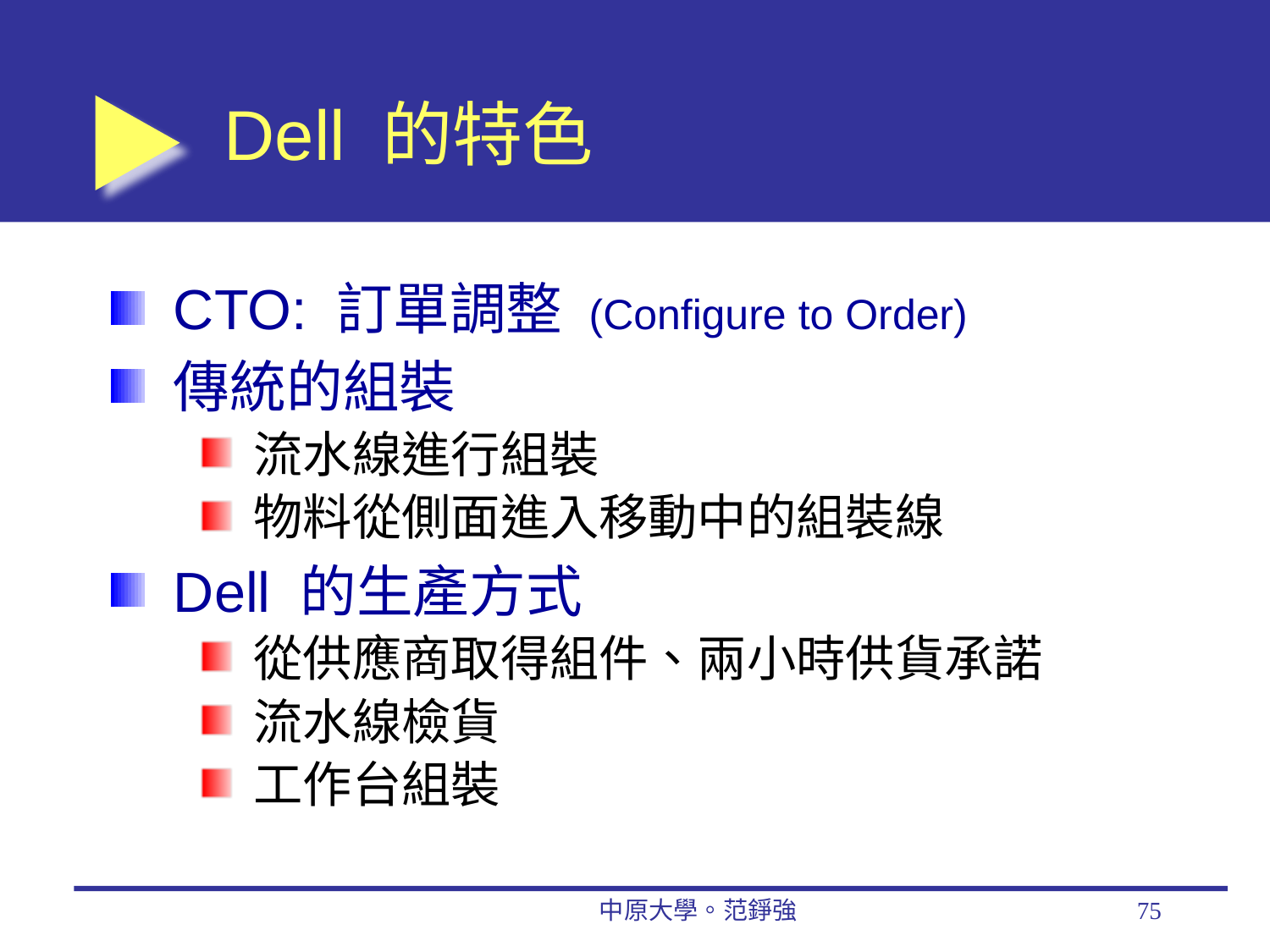

# Dell 的特色
CTO: 訂單調整 (Configure to Order)
傳統的組裝
流水線進行組裝
物料從側面進入移動中的組裝線
Dell 的生產方式
從供應商取得組件、兩小時供貨承諾
流水線檢貨
工作台組裝
中原大學。范錚強
75